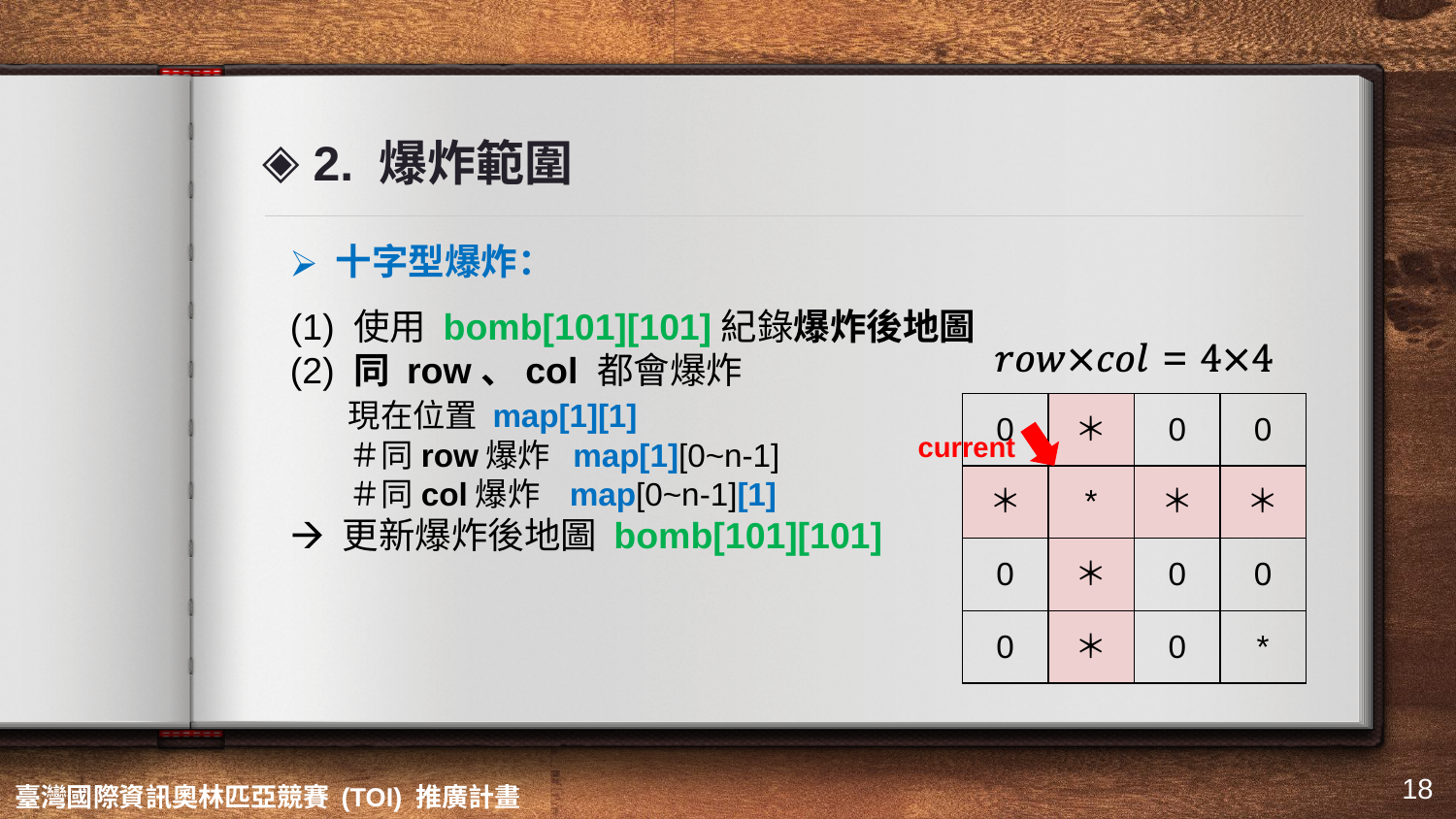

2. 爆炸範圍
十字型爆炸：
(1) 使用 bomb[101][101]紀錄爆炸後地圖
(2) 同 row、col 都會爆炸
      現在位置 map[1][1]
       ＃同row爆炸  map[1][0~n-1]
       ＃同col爆炸   map[0~n-1][1]
🡪 更新爆炸後地圖 bomb[101][101]

| 0 | ＊ | 0 | 0 |
| --- | --- | --- | --- |
| ＊ | \* | ＊ | ＊ |
| 0 | ＊ | 0 | 0 |
| 0 | ＊ | 0 | \* |
current

18